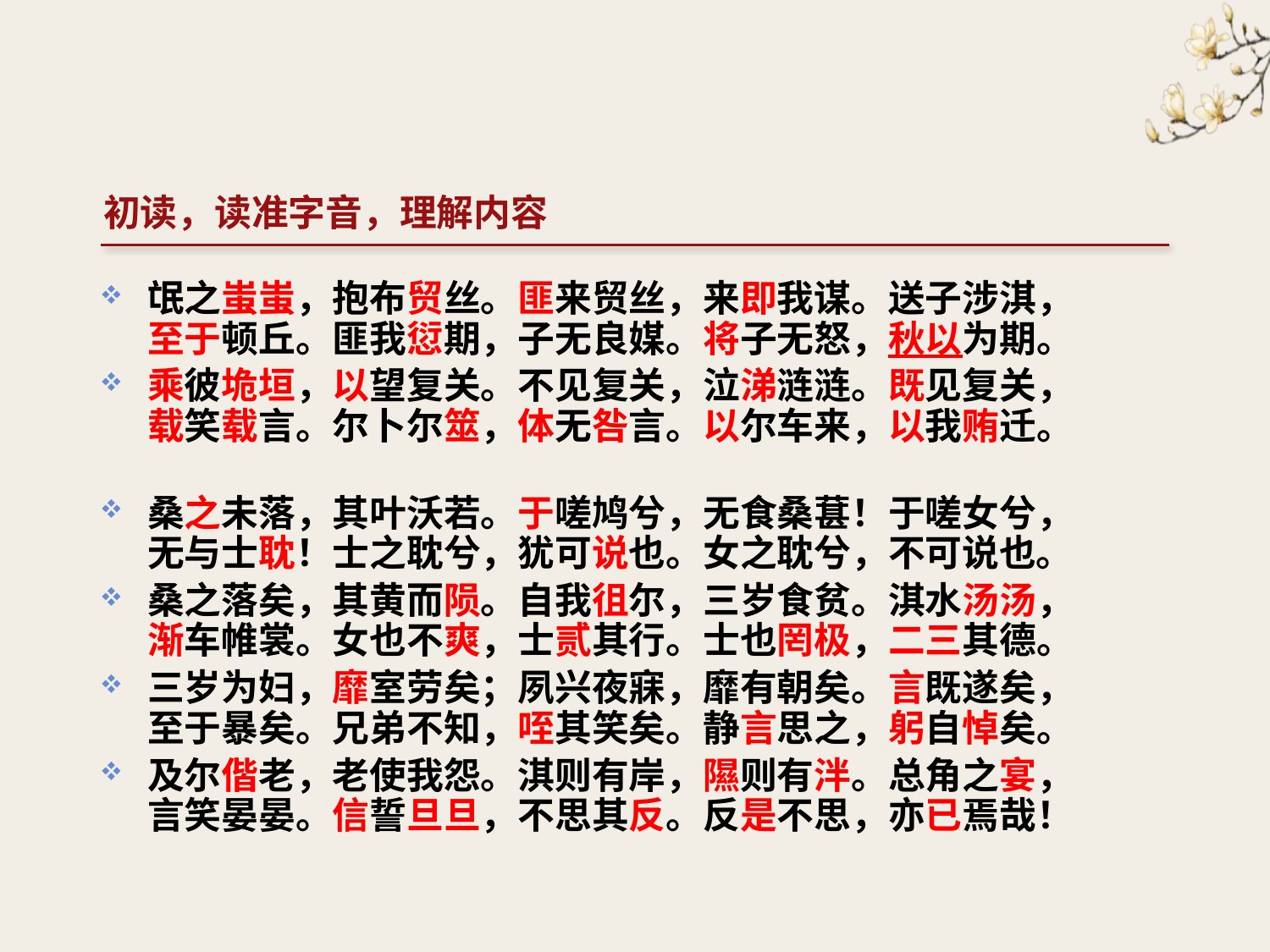

#
初读，读准字音，理解内容
氓之蚩蚩，抱布贸丝。匪来贸丝，来即我谋。送子涉淇，至于顿丘。匪我愆期，子无良媒。将子无怒，秋以为期。
乘彼垝垣，以望复关。不见复关，泣涕涟涟。既见复关，载笑载言。尔卜尔筮，体无咎言。以尔车来，以我贿迁。
桑之未落，其叶沃若。于嗟鸠兮，无食桑葚！于嗟女兮，无与士耽！士之耽兮，犹可说也。女之耽兮，不可说也。
桑之落矣，其黄而陨。自我徂尔，三岁食贫。淇水汤汤，渐车帷裳。女也不爽，士贰其行。士也罔极，二三其德。
三岁为妇，靡室劳矣；夙兴夜寐，靡有朝矣。言既遂矣，至于暴矣。兄弟不知，咥其笑矣。静言思之，躬自悼矣。
及尔偕老，老使我怨。淇则有岸，隰则有泮。总角之宴，言笑晏晏。信誓旦旦，不思其反。反是不思，亦已焉哉！